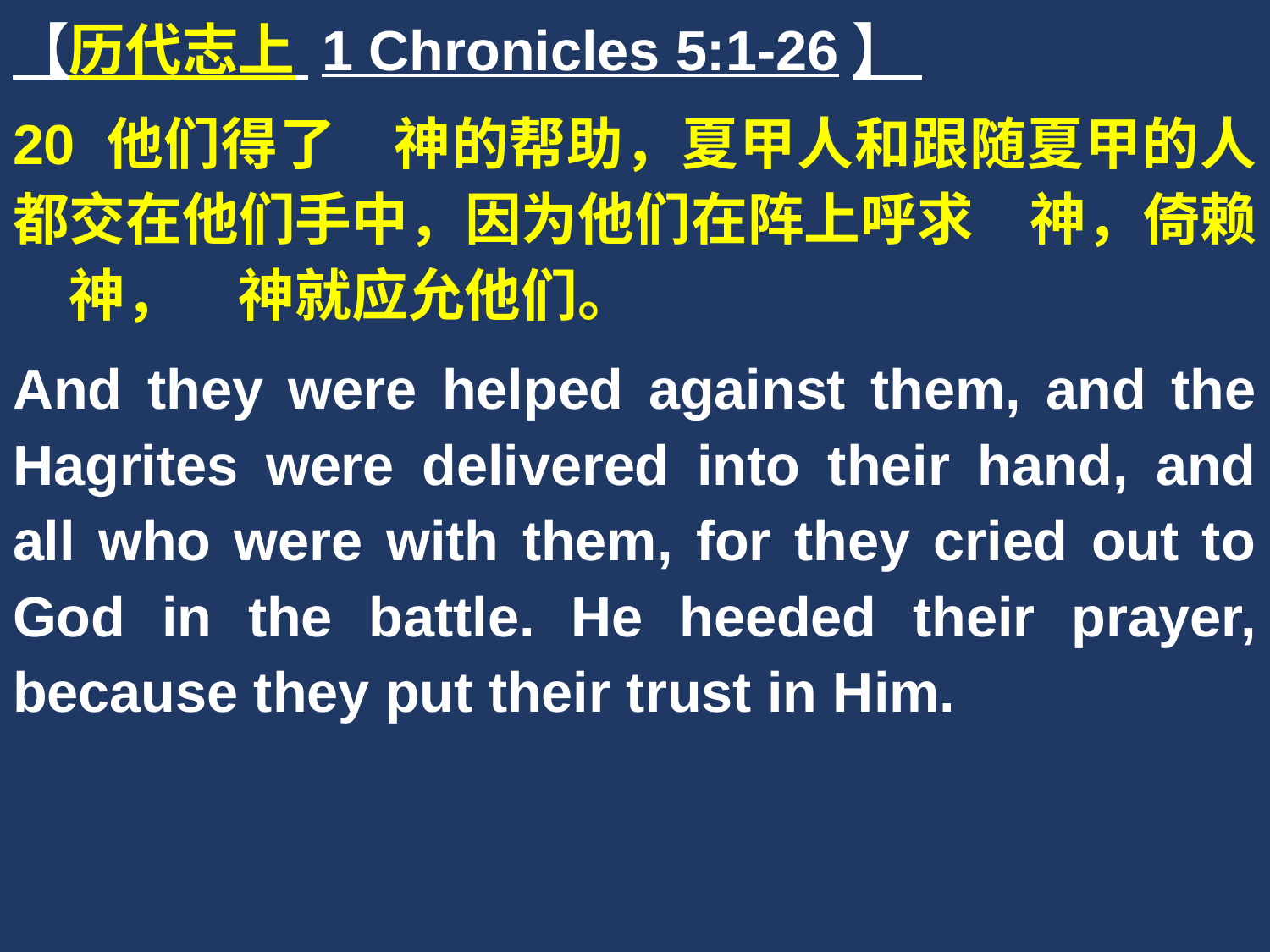

【历代志上 1 Chronicles 5:1-26】
20 他们得了　神的帮助，夏甲人和跟随夏甲的人都交在他们手中，因为他们在阵上呼求　神，倚赖　神，　神就应允他们。
And they were helped against them, and the Hagrites were delivered into their hand, and all who were with them, for they cried out to God in the battle. He heeded their prayer, because they put their trust in Him.